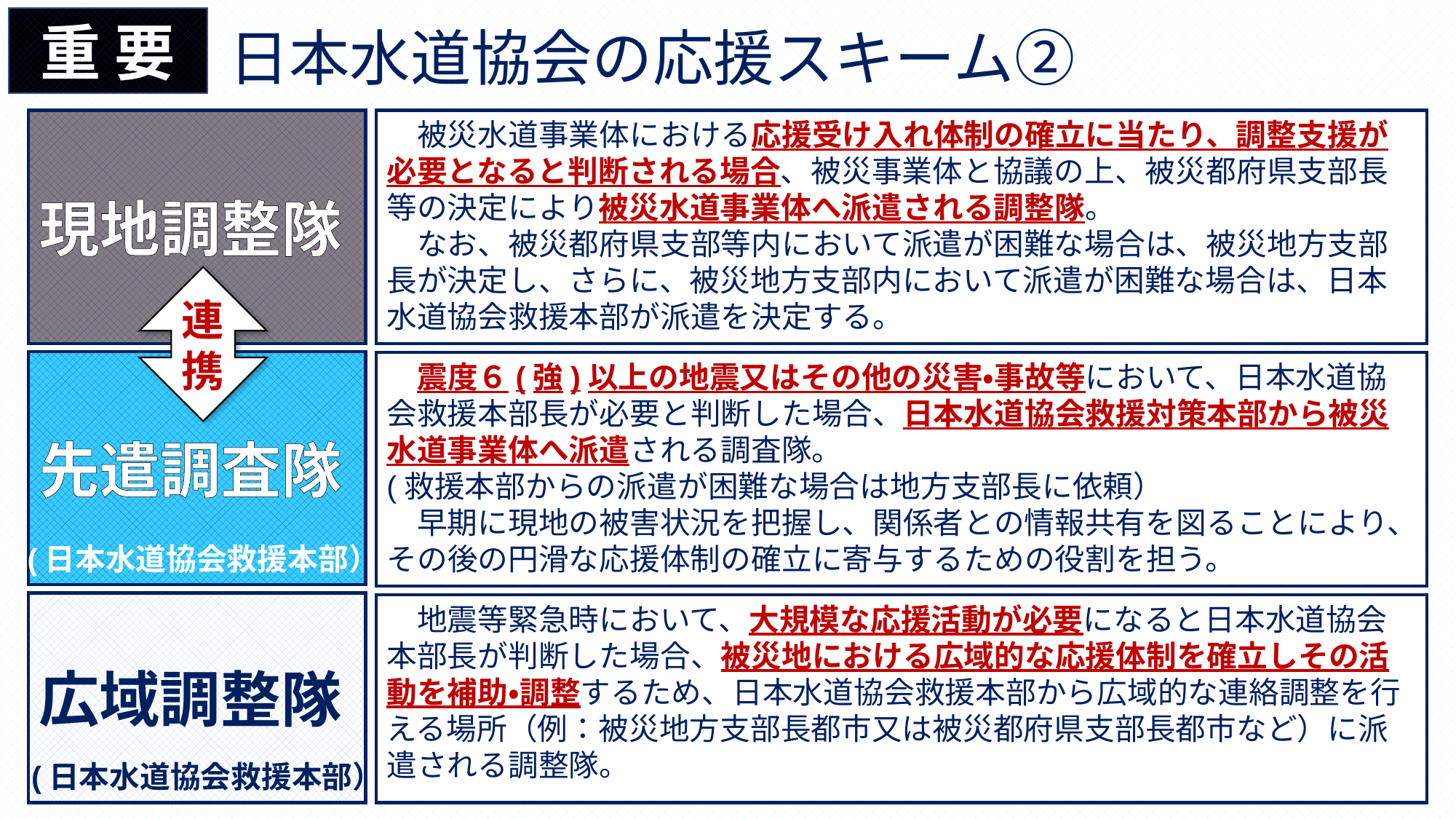

日本水道協会の応援スキーム②
重 要

現地調整隊
　被災水道事業体における応援受け入れ体制の確立に当たり、調整支援が必要となると判断される場合、被災事業体と協議の上、被災都府県支部長等の決定により被災水道事業体へ派遣される調整隊。
　なお、被災都府県支部等内において派遣が困難な場合は、被災地方支部長が決定し、さらに、被災地方支部内において派遣が困難な場合は、日本水道協会救援本部が派遣を決定する。
連携
先遣調査隊
　震度６(強)以上の地震又はその他の災害・事故等において、日本水道協会救援本部長が必要と判断した場合、日本水道協会救援対策本部から被災水道事業体へ派遣される調査隊。
(救援本部からの派遣が困難な場合は地方支部長に依頼）
　早期に現地の被害状況を把握し、関係者との情報共有を図ることにより、その後の円滑な応援体制の確立に寄与するための役割を担う。
(日本水道協会救援本部）
広域調整隊
　地震等緊急時において、大規模な応援活動が必要になると日本水道協会本部長が判断した場合、被災地における広域的な応援体制を確立しその活動を補助・調整するため、日本水道協会救援本部から広域的な連絡調整を行える場所（例：被災地方支部長都市又は被災都府県支部長都市など）に派遣される調整隊。
(日本水道協会救援本部）
JWWA
12